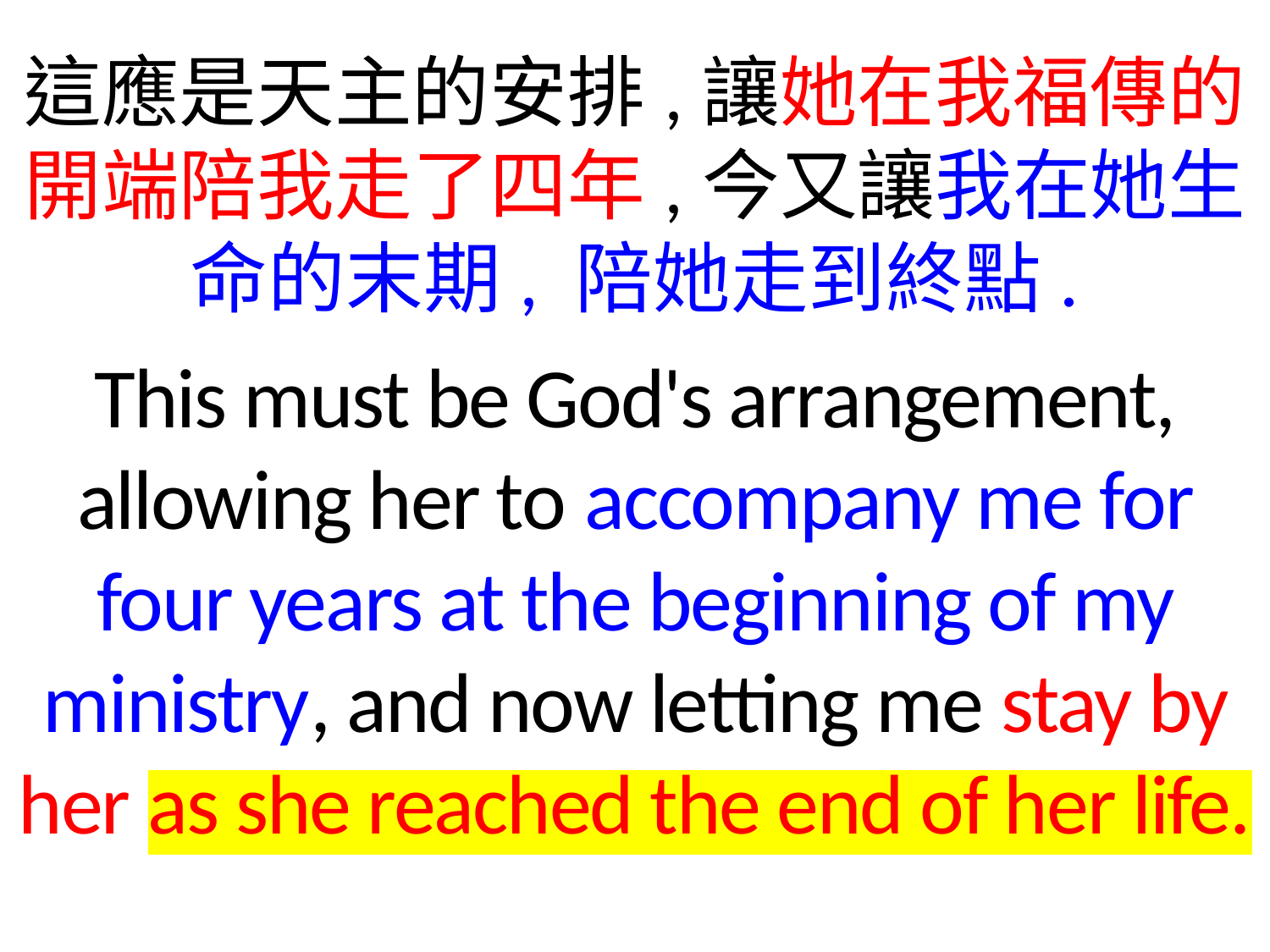

這應是天主的安排,讓她在我福傳的開端陪我走了四年,今又讓我在她生命的末期, 陪她走到終點.
This must be God's arrangement, allowing her to accompany me for four years at the beginning of my ministry, and now letting me stay by her as she reached the end of her life.